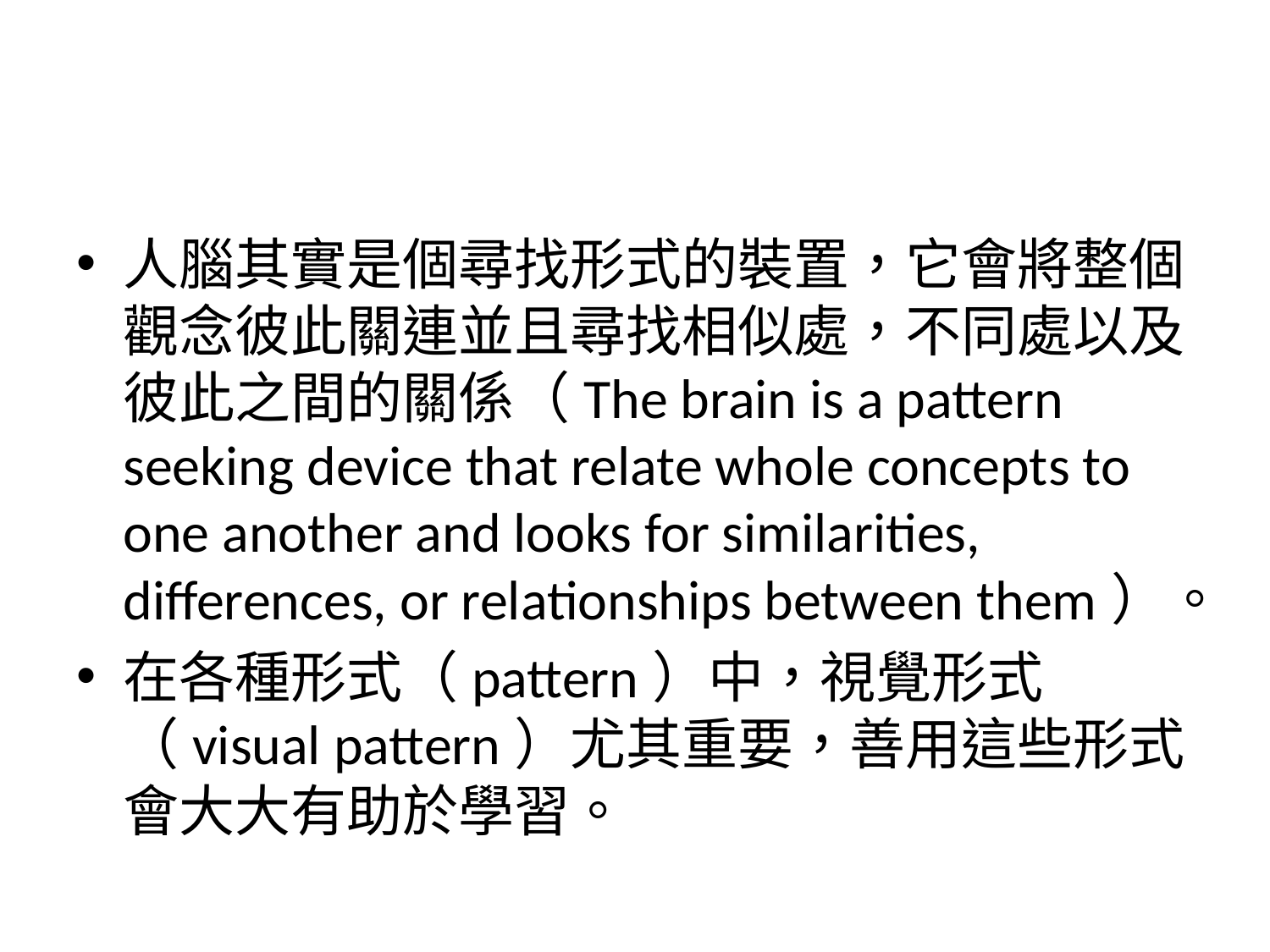

#
人腦其實是個尋找形式的裝置，它會將整個觀念彼此關連並且尋找相似處，不同處以及彼此之間的關係（The brain is a pattern seeking device that relate whole concepts to one another and looks for similarities, differences, or relationships between them）。
在各種形式（pattern）中，視覺形式（visual pattern）尤其重要，善用這些形式會大大有助於學習。